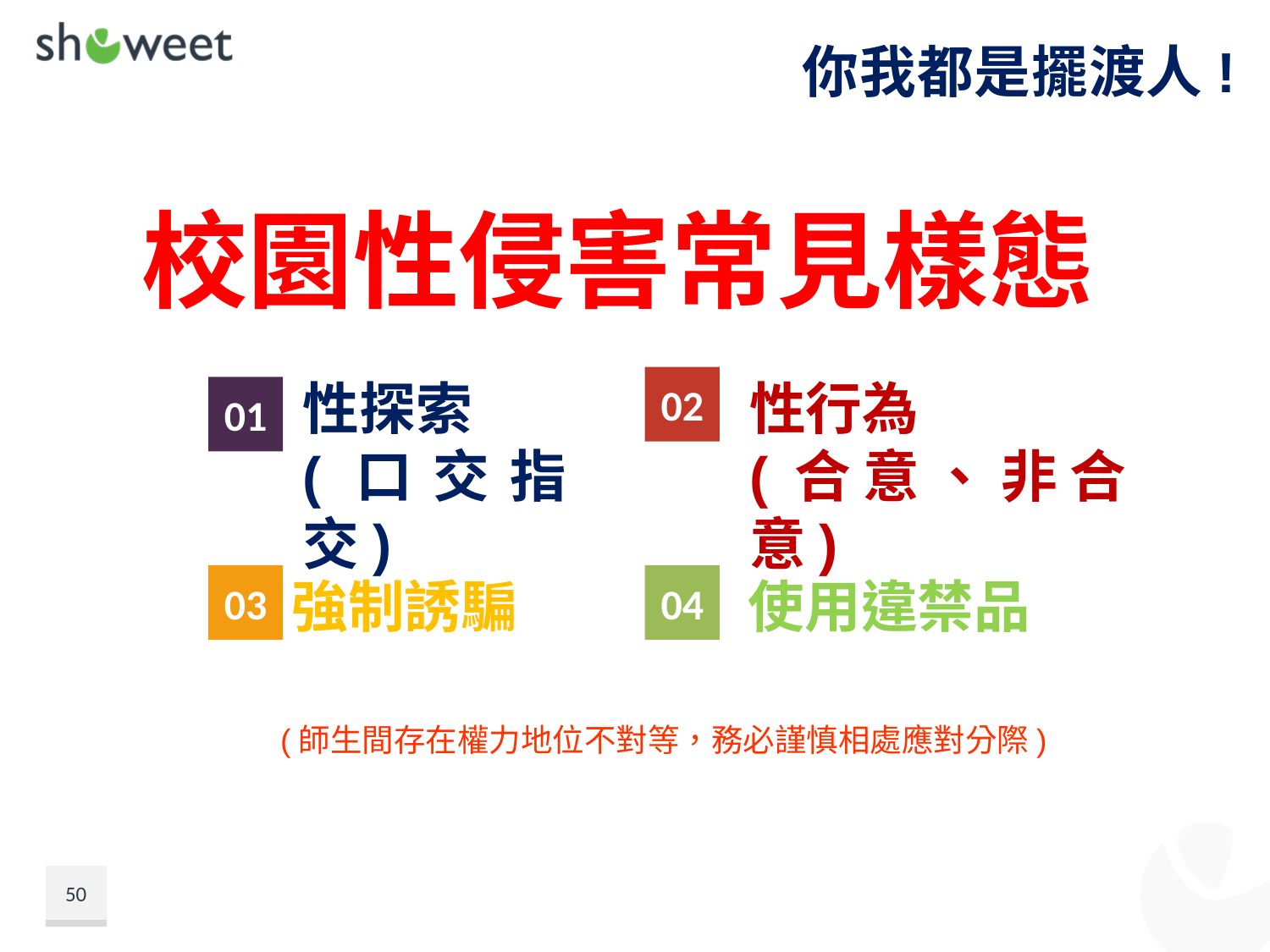

你我都是擺渡人!
校園性侵害常見樣態
性探索
(口交指交)
02
性行為
(合意、非合意)
01
03
強制誘騙
04
使用違禁品
(師生間存在權力地位不對等，務必謹慎相處應對分際)
50